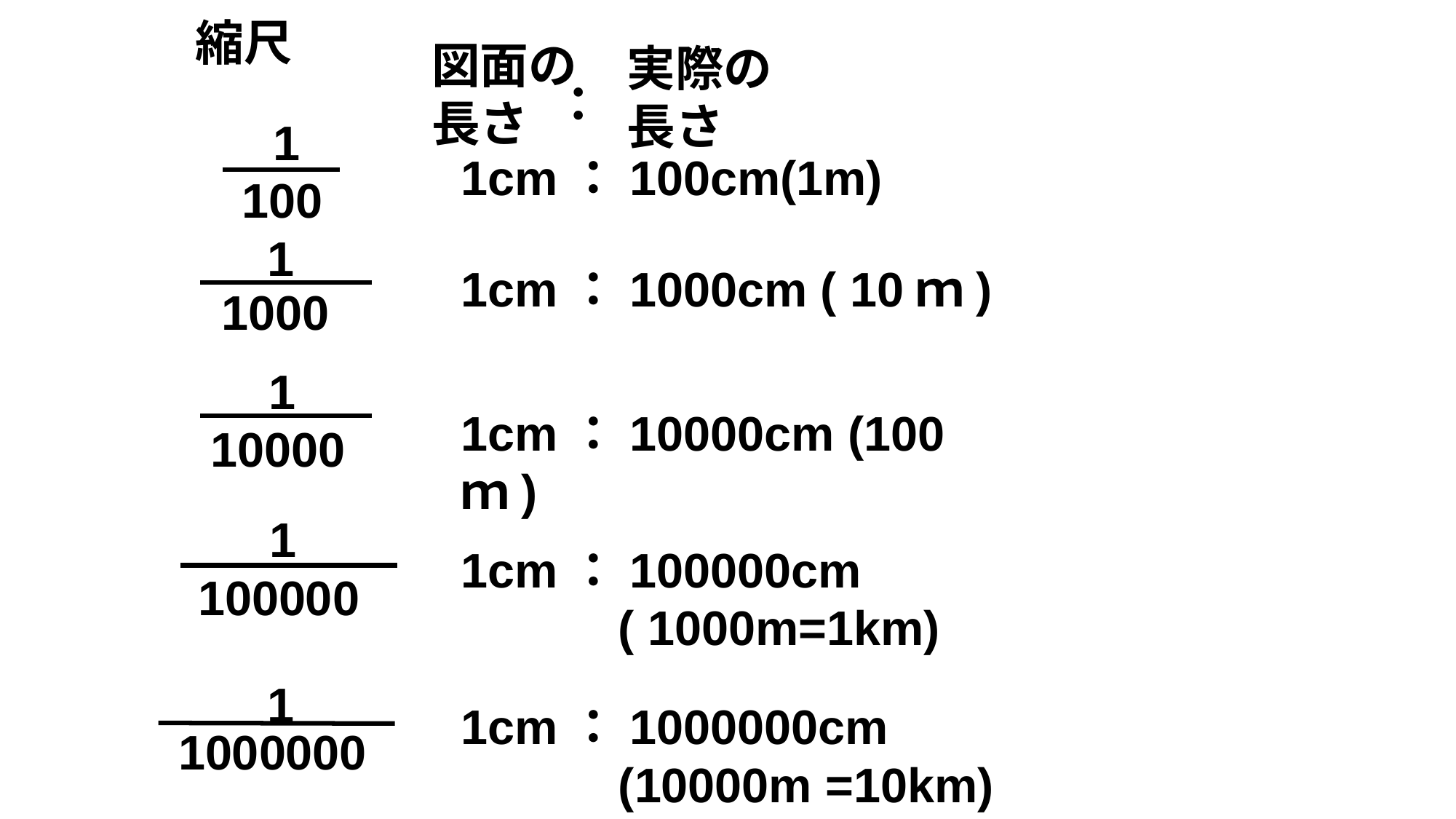

縮尺
図面の
長さ
実際の
長さ
：

1
100
1cm：100cm(1m)
1
1000
1cm：1000cm ( 10ｍ)
1
10000
1cm：10000cm (100ｍ)
1
100000
1cm：100000cm
　　　( 1000m=1km)
1
1000000
1cm：1000000cm
　　　(10000m =10km)